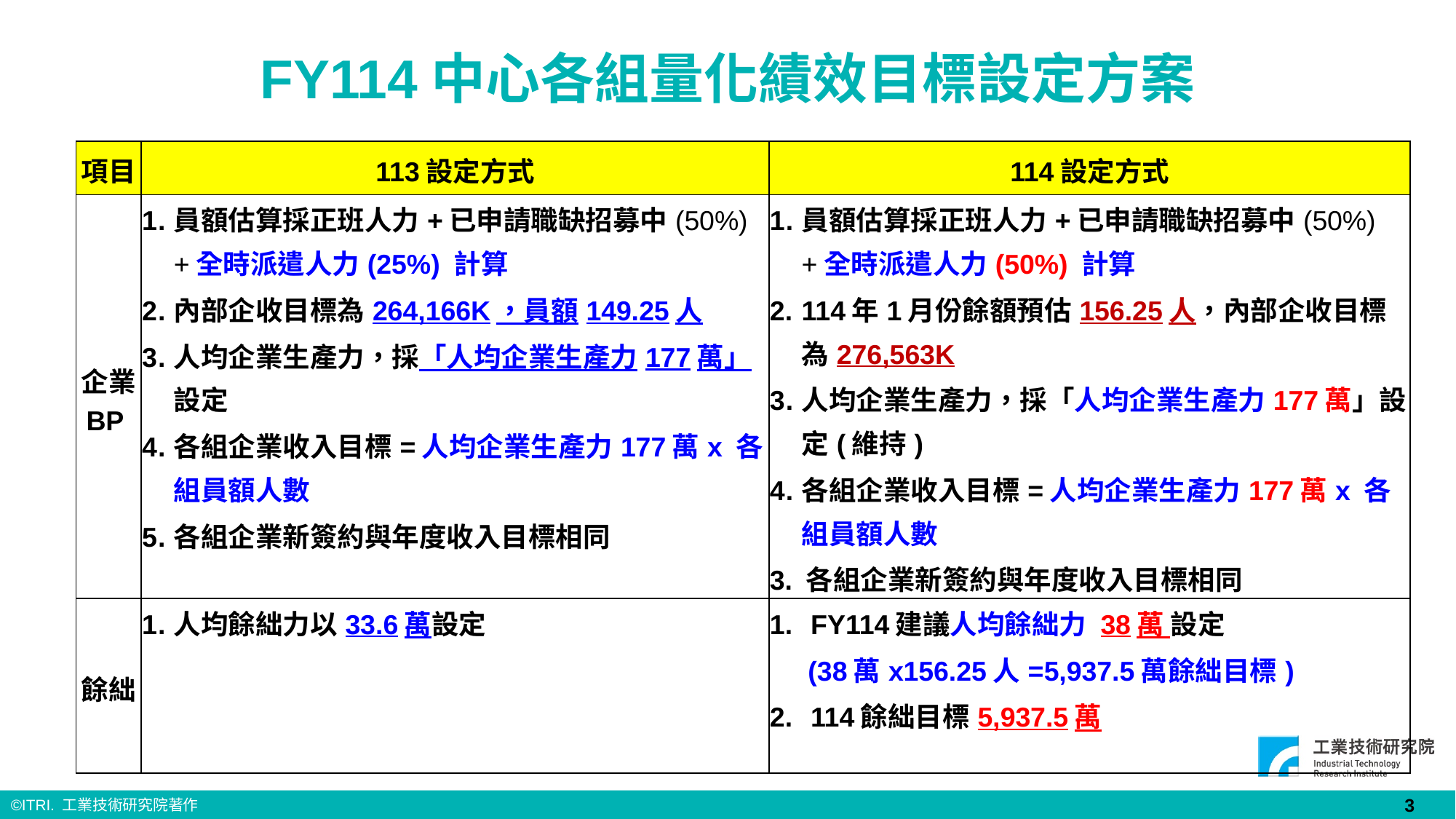

# FY114中心各組量化績效目標設定方案
| 項目 | 113設定方式 | 114設定方式 |
| --- | --- | --- |
| 企業 BP | 員額估算採正班人力+已申請職缺招募中(50%)+全時派遣人力(25%) 計算 內部企收目標為264,166K，員額149.25人 人均企業生產力，採「人均企業生產力177萬」設定 各組企業收入目標=人均企業生產力177萬x 各組員額人數 各組企業新簽約與年度收入目標相同 | 員額估算採正班人力+已申請職缺招募中(50%)+全時派遣人力(50%) 計算 114年1月份餘額預估156.25人，內部企收目標為276,563K 人均企業生產力，採「人均企業生產力177萬」設定(維持) 各組企業收入目標=人均企業生產力177萬x 各組員額人數 3. 各組企業新簽約與年度收入目標相同 |
| 餘絀 | 人均餘絀力以33.6萬設定 | FY114建議人均餘絀力 38萬 設定 (38萬x156.25人=5,937.5萬餘絀目標) 114餘絀目標5,937.5萬 |
3